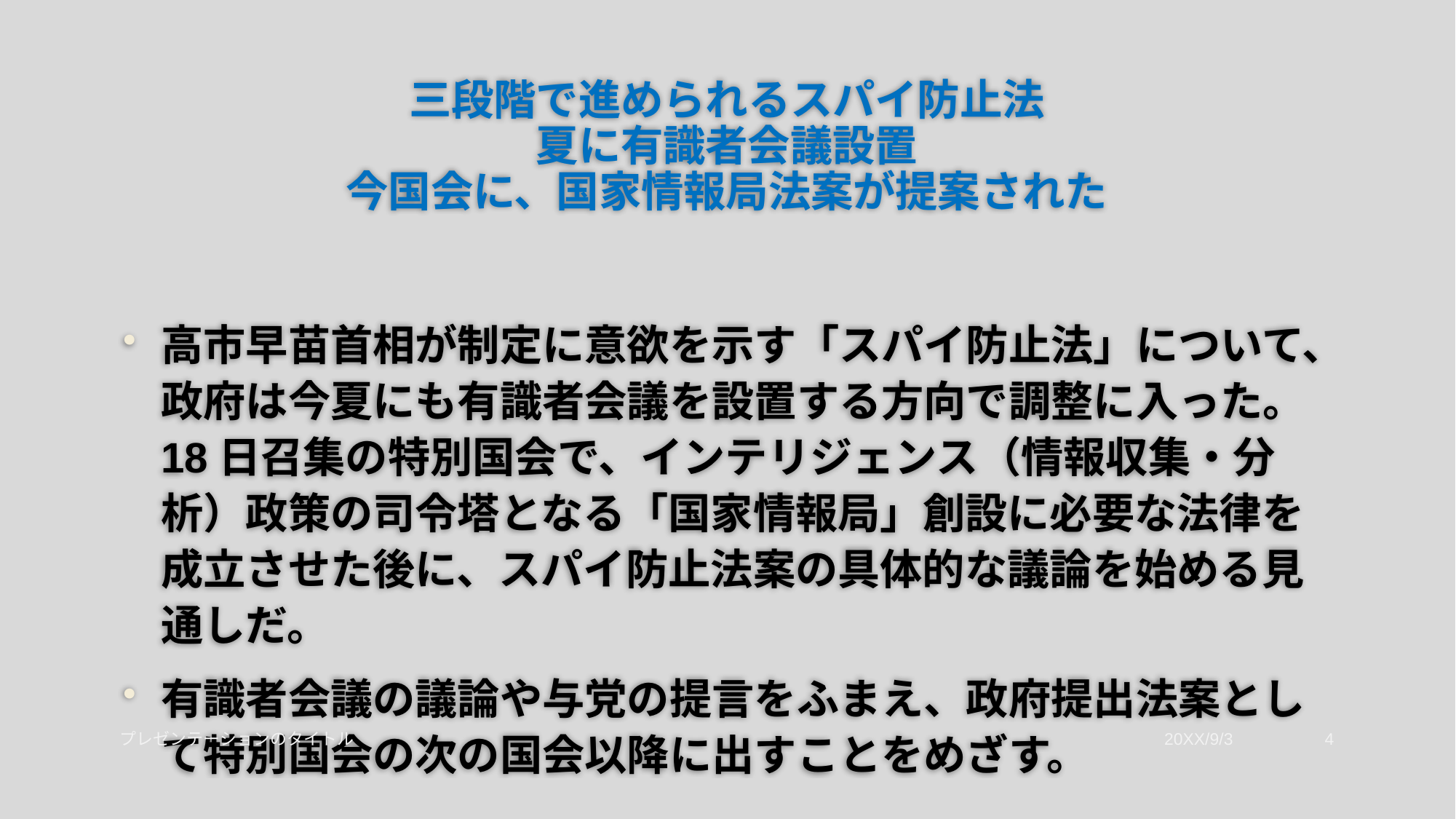

# 三段階で進められるスパイ防止法 夏に有識者会議設置 今国会に、国家情報局法案が提案された
高市早苗首相が制定に意欲を示す「スパイ防止法」について、政府は今夏にも有識者会議を設置する方向で調整に入った。18日召集の特別国会で、インテリジェンス（情報収集・分析）政策の司令塔となる「国家情報局」創設に必要な法律を成立させた後に、スパイ防止法案の具体的な議論を始める見通しだ。
有識者会議の議論や与党の提言をふまえ、政府提出法案として特別国会の次の国会以降に出すことをめざす。
プレゼンテーションのタイトル
20XX/9/3
4